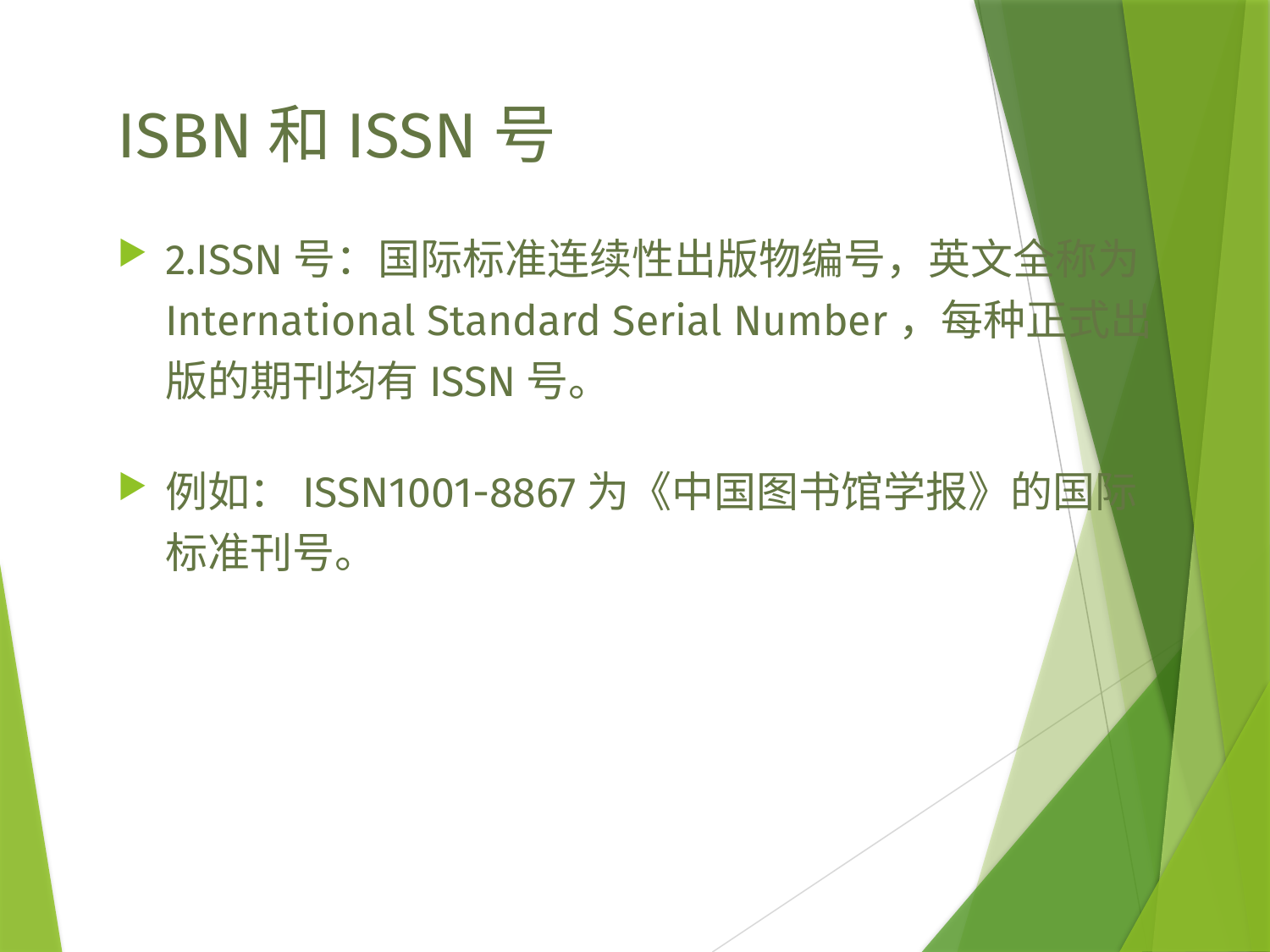

# ISBN和ISSN号
2.ISSN号：国际标准连续性出版物编号，英文全称为International Standard Serial Number，每种正式出版的期刊均有ISSN号。

例如：ISSN1001-8867为《中国图书馆学报》的国际标准刊号。